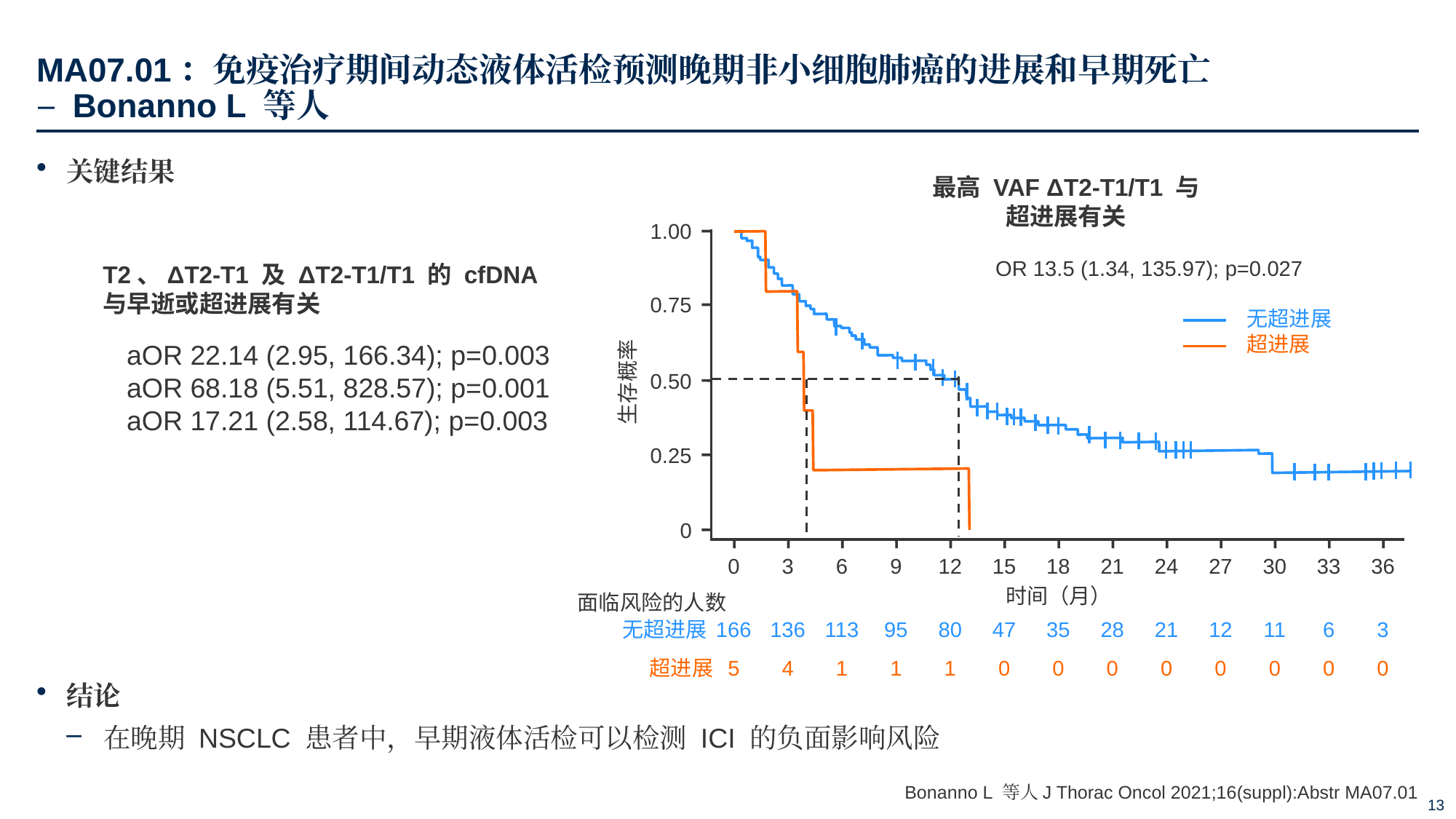

# MA07.01：免疫治疗期间动态液体活检预测晚期非小细胞肺癌的进展和早期死亡 – Bonanno L 等人
关键结果
结论
在晚期 NSCLC 患者中，早期液体活检可以检测 ICI 的负面影响风险
最高 VAF ΔT2-T1/T1 与超进展有关
1.00

0.75

生存概率
0.50

0.25

0

OR 13.5 (1.34, 135.97); p=0.027
T2、ΔT2-T1 及 ΔT2-T1/T1 的 cfDNA 与早逝或超进展有关
无超进展
超进展
aOR 22.14 (2.95, 166.34); p=0.003
aOR 68.18 (5.51, 828.57); p=0.001
aOR 17.21 (2.58, 114.67); p=0.003

0
3
6
9
12
15
18
21
24
27
30
33
36
时间（月）
面临风险的人数
无超进展
166
136
113
95
80
47
35
28
21
12
11
6
3
超进展
5
4
1
1
1
0
0
0
0
0
0
0
0
Bonanno L 等人J Thorac Oncol 2021;16(suppl):Abstr MA07.01